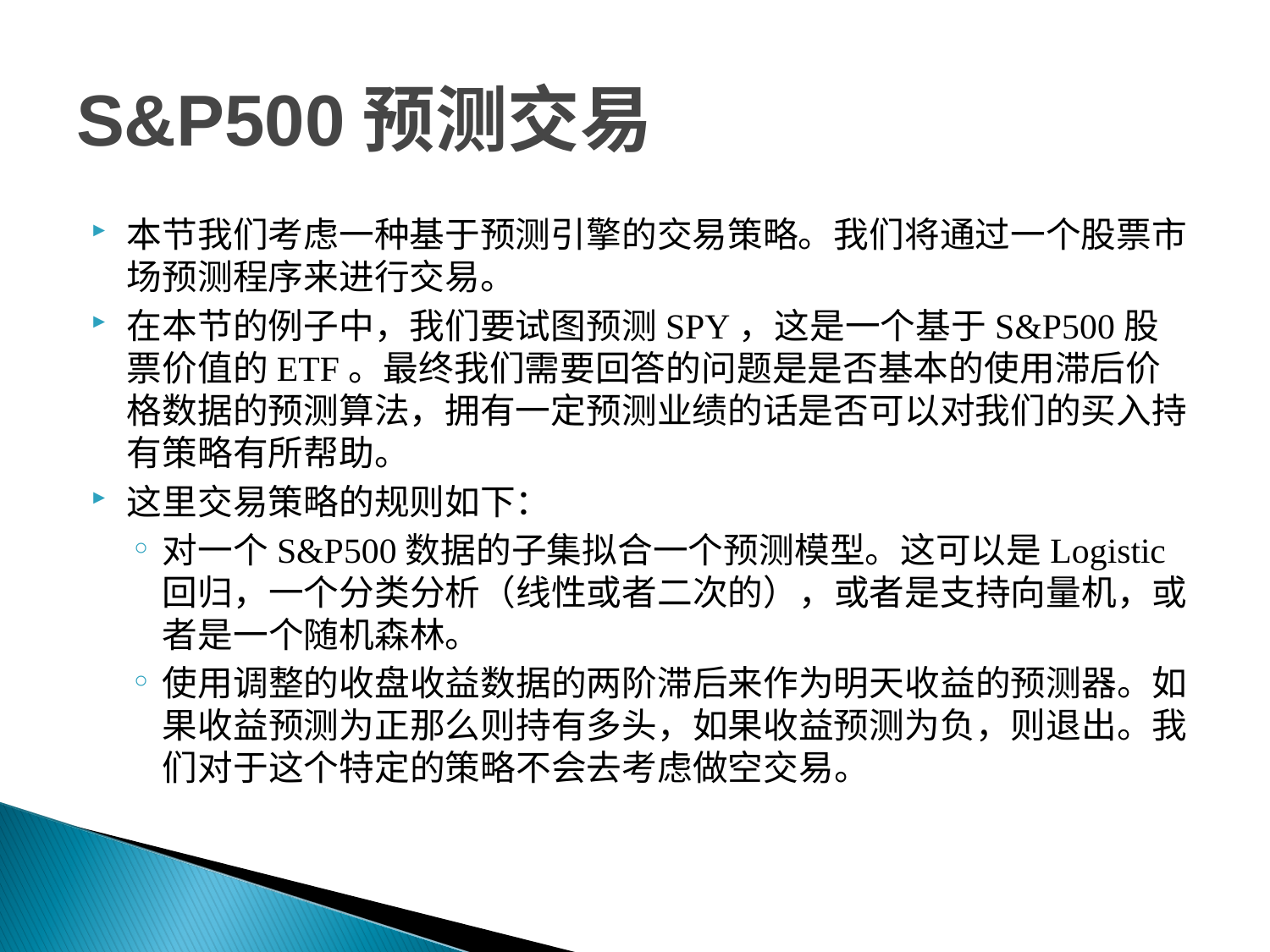

# S&P500预测交易
本节我们考虑一种基于预测引擎的交易策略。我们将通过一个股票市场预测程序来进行交易。
在本节的例子中，我们要试图预测SPY，这是一个基于S&P500股票价值的ETF。最终我们需要回答的问题是是否基本的使用滞后价格数据的预测算法，拥有一定预测业绩的话是否可以对我们的买入持有策略有所帮助。
这里交易策略的规则如下：
对一个S&P500数据的子集拟合一个预测模型。这可以是Logistic回归，一个分类分析（线性或者二次的），或者是支持向量机，或者是一个随机森林。
使用调整的收盘收益数据的两阶滞后来作为明天收益的预测器。如果收益预测为正那么则持有多头，如果收益预测为负，则退出。我们对于这个特定的策略不会去考虑做空交易。